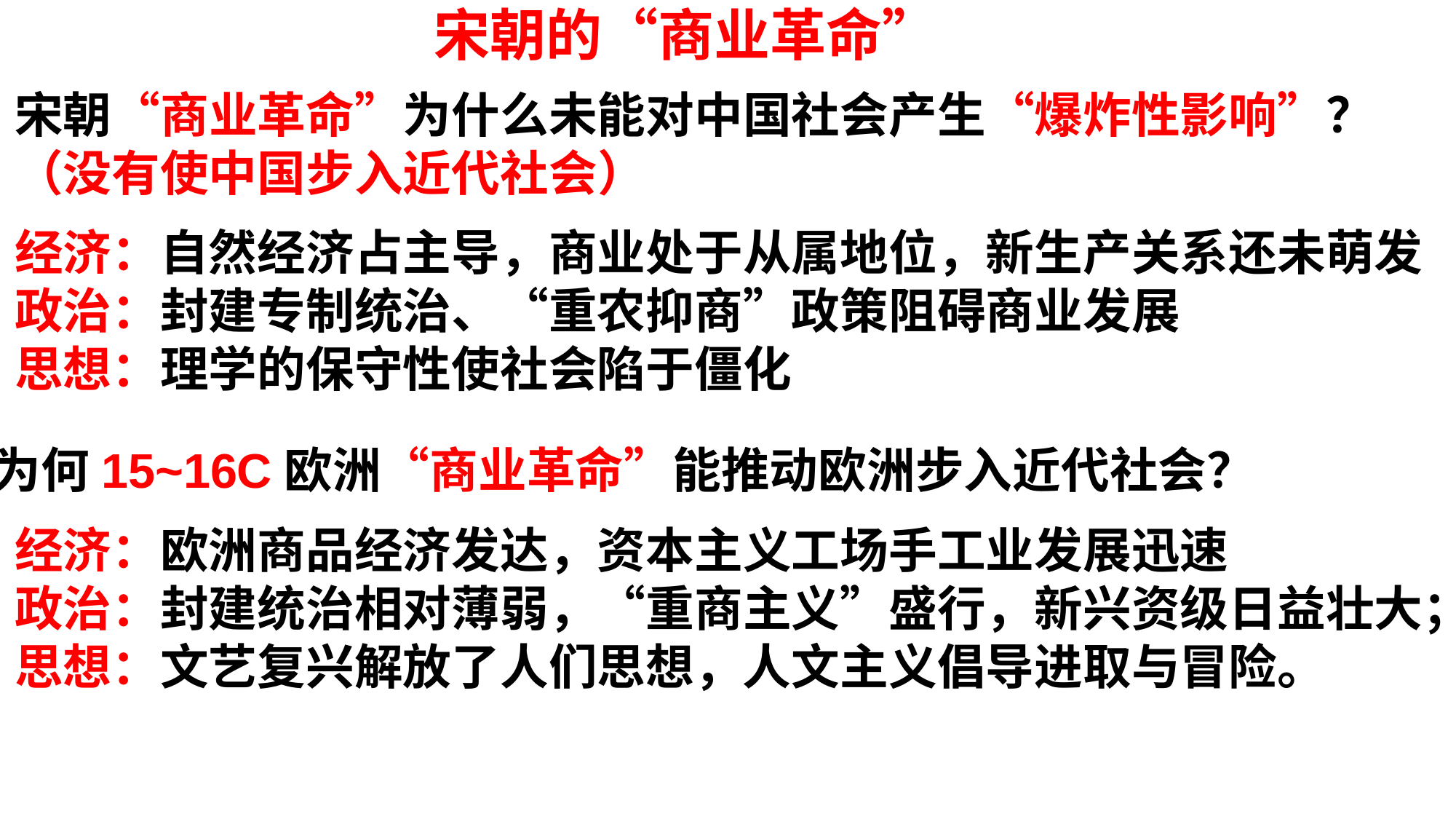

宋朝的“商业革命”
宋朝“商业革命”为什么未能对中国社会产生“爆炸性影响”？
（没有使中国步入近代社会）
经济：自然经济占主导，商业处于从属地位，新生产关系还未萌发
政治：封建专制统治、“重农抑商”政策阻碍商业发展
思想：理学的保守性使社会陷于僵化
为何15~16C欧洲“商业革命”能推动欧洲步入近代社会？
经济：欧洲商品经济发达，资本主义工场手工业发展迅速
政治：封建统治相对薄弱，“重商主义”盛行，新兴资级日益壮大；
思想：文艺复兴解放了人们思想，人文主义倡导进取与冒险。